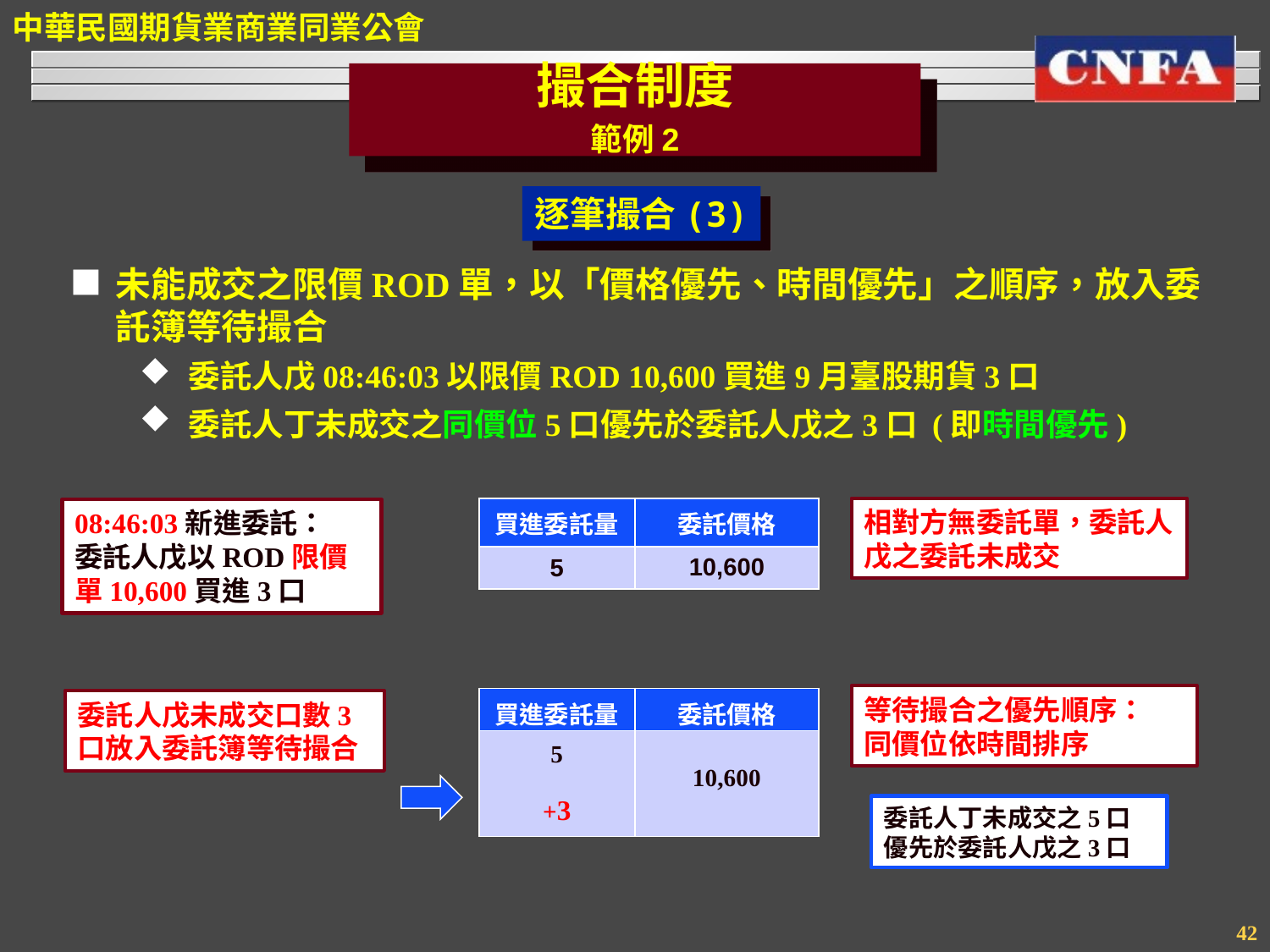

撮合制度
範例2
逐筆撮合(3)
未能成交之限價ROD單，以「價格優先、時間優先」之順序，放入委託簿等待撮合
委託人戊08:46:03以限價ROD 10,600買進9月臺股期貨3口
委託人丁未成交之同價位5口優先於委託人戊之3口 (即時間優先)
| 買進委託量 | 委託價格 |
| --- | --- |
| 5 | 10,600 |
相對方無委託單，委託人戊之委託未成交
08:46:03新進委託：
委託人戊以ROD限價單10,600買進3口
等待撮合之優先順序：
同價位依時間排序
| 買進委託量 | 委託價格 |
| --- | --- |
| 5 +3 | 10,600 |
委託人戊未成交口數3口放入委託簿等待撮合

委託人丁未成交之5口
優先於委託人戊之3口